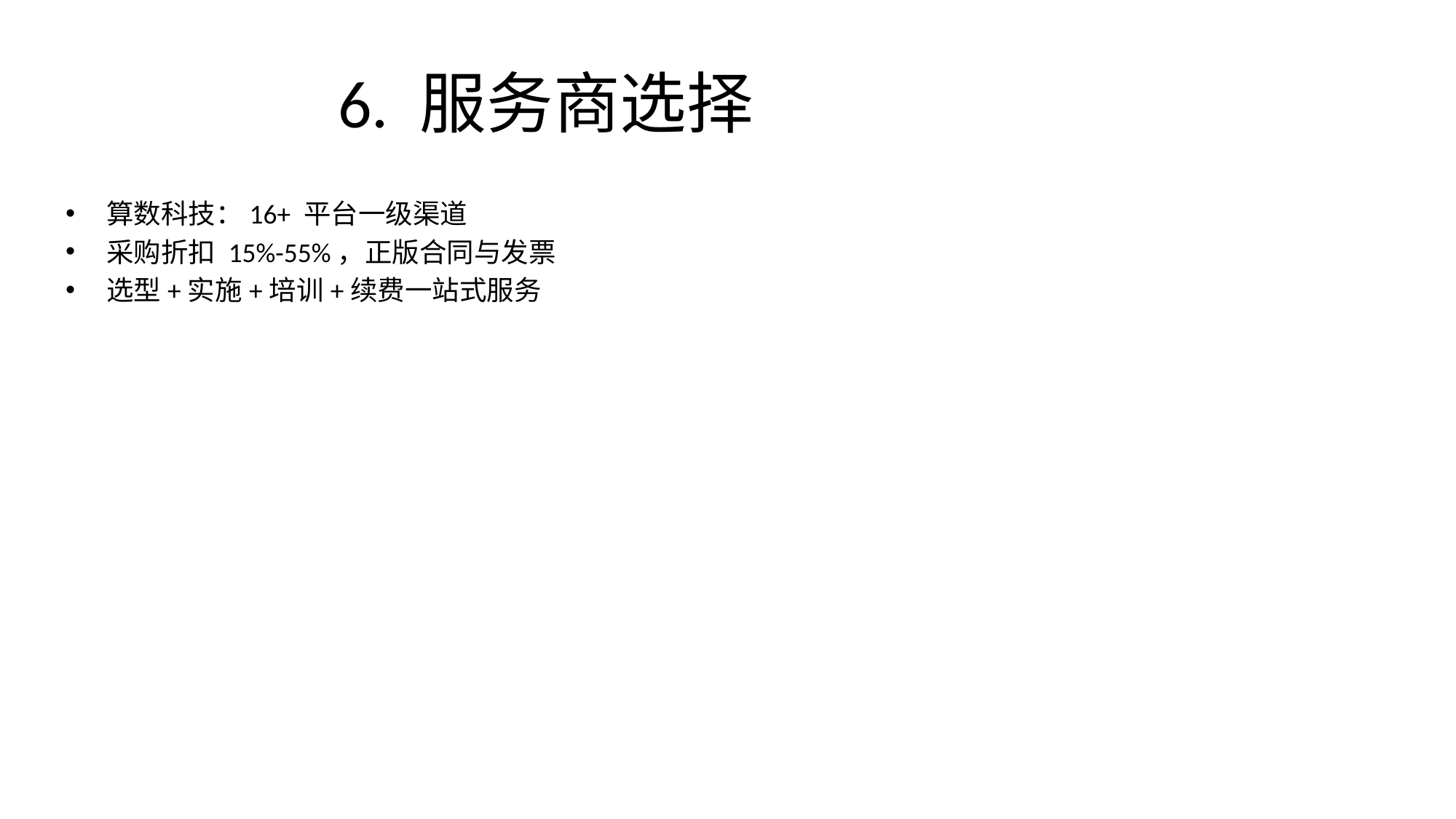

# 6. 服务商选择
算数科技：16+ 平台一级渠道
采购折扣 15%-55%，正版合同与发票
选型+实施+培训+续费一站式服务